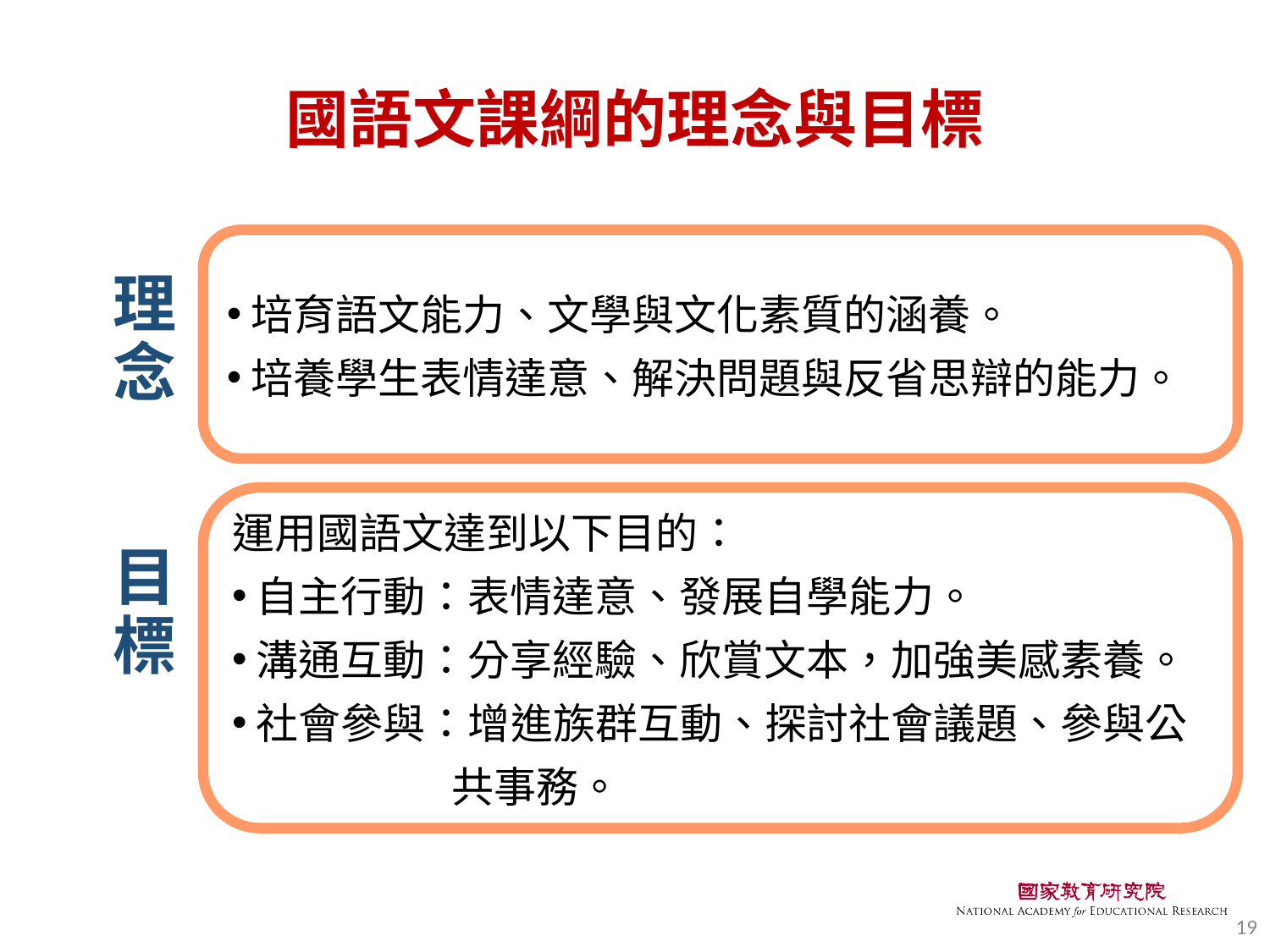

# 國語文課綱的理念與目標
培育語文能力、文學與文化素質的涵養。
培養學生表情達意、解決問題與反省思辯的能力。

理念

運用國語文達到以下目的：
自主行動：表情達意、發展自學能力。
溝通互動：分享經驗、欣賞文本，加強美感素養。
社會參與：增進族群互動、探討社會議題、參與公
                      共事務。

目標
19